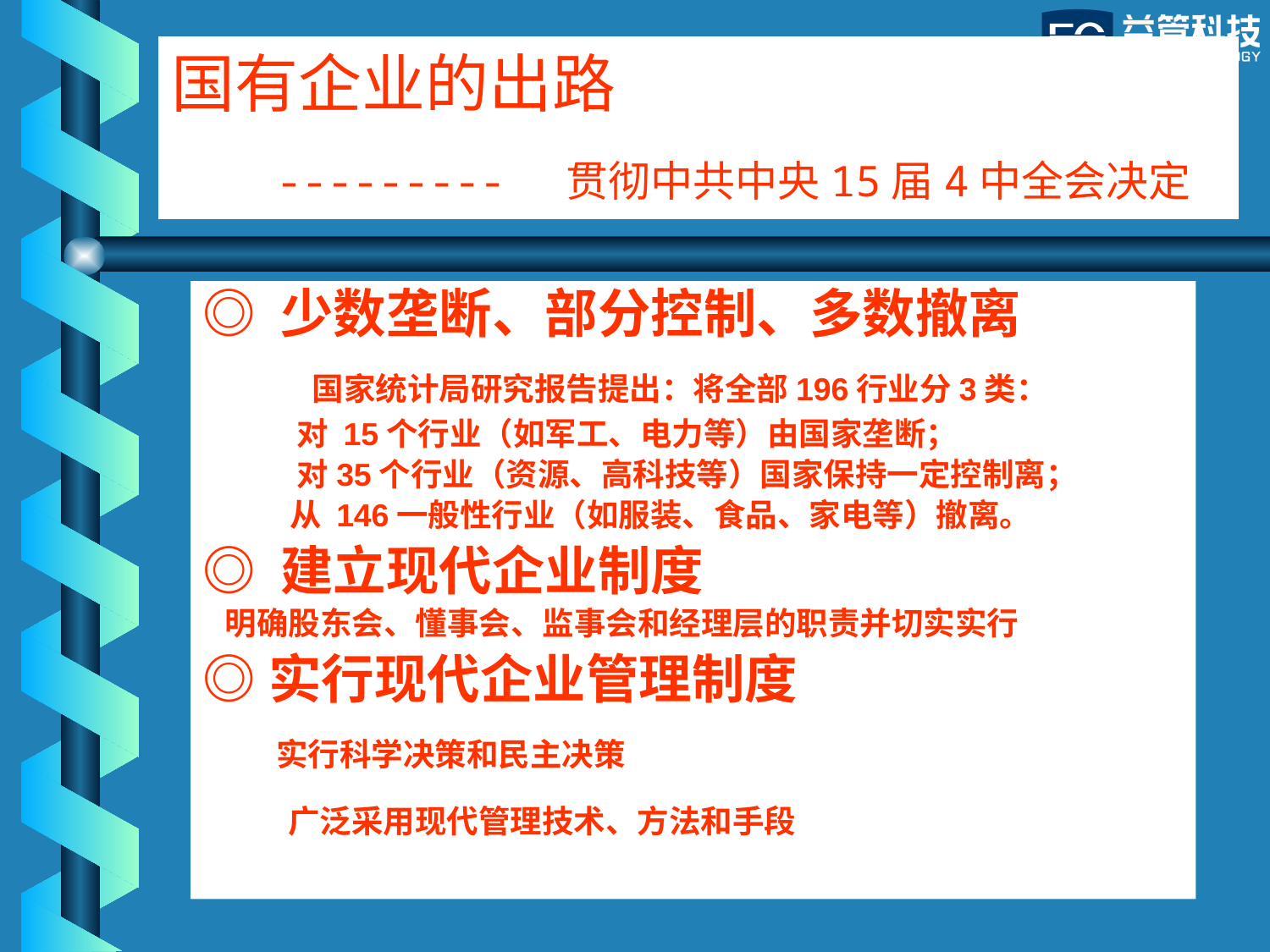

# 国有企业的出路 ---------  贯彻中共中央15届4中全会决定
◎ 少数垄断、部分控制、多数撤离
        国家统计局研究报告提出：将全部196行业分3类：
            对 15个行业（如军工、电力等）由国家垄断；
            对35个行业（资源、高科技等）国家保持一定控制离；
           从 146一般性行业（如服装、食品、家电等）撤离。
◎ 建立现代企业制度
  明确股东会、懂事会、监事会和经理层的职责并切实实行
◎实行现代企业管理制度
     实行科学决策和民主决策
      广泛采用现代管理技术、方法和手段